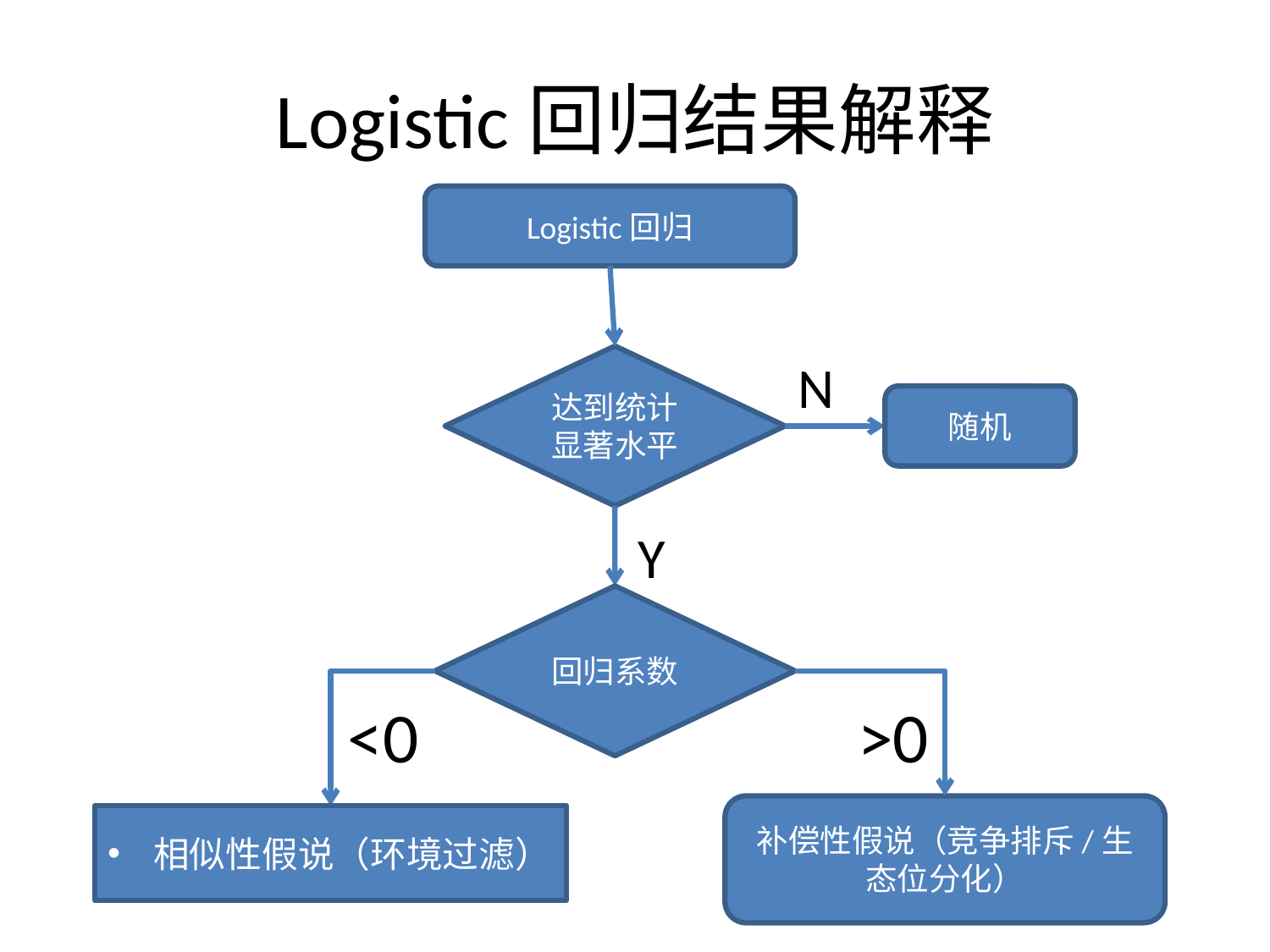

# Logistic回归结果解释
Logistic回归
达到统计显著水平
N
随机
Y
回归系数
<0
>0
补偿性假说（竞争排斥/生态位分化）
相似性假说（环境过滤）